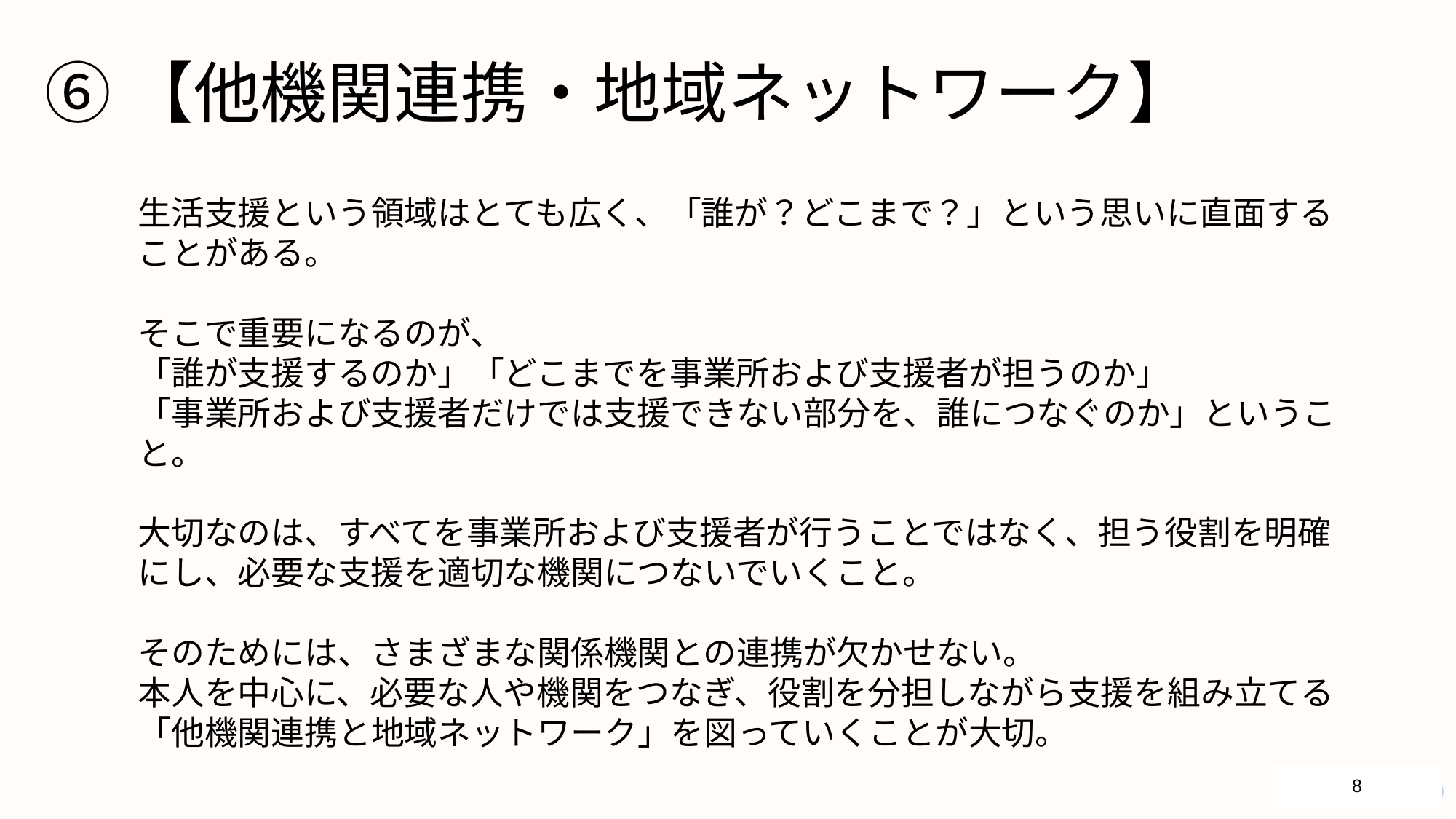

⑥【他機関連携・地域ネットワーク】
生活支援という領域はとても広く、「誰が？どこまで？」という思いに直面することがある。

そこで重要になるのが、
「誰が支援するのか」「どこまでを事業所および支援者が担うのか」
「事業所および支援者だけでは支援できない部分を、誰につなぐのか」ということ。

大切なのは、すべてを事業所および支援者が行うことではなく、担う役割を明確にし、必要な支援を適切な機関につないでいくこと。

そのためには、さまざまな関係機関との連携が欠かせない。
本人を中心に、必要な人や機関をつなぎ、役割を分担しながら支援を組み立てる「他機関連携と地域ネットワーク」を図っていくことが大切。

8